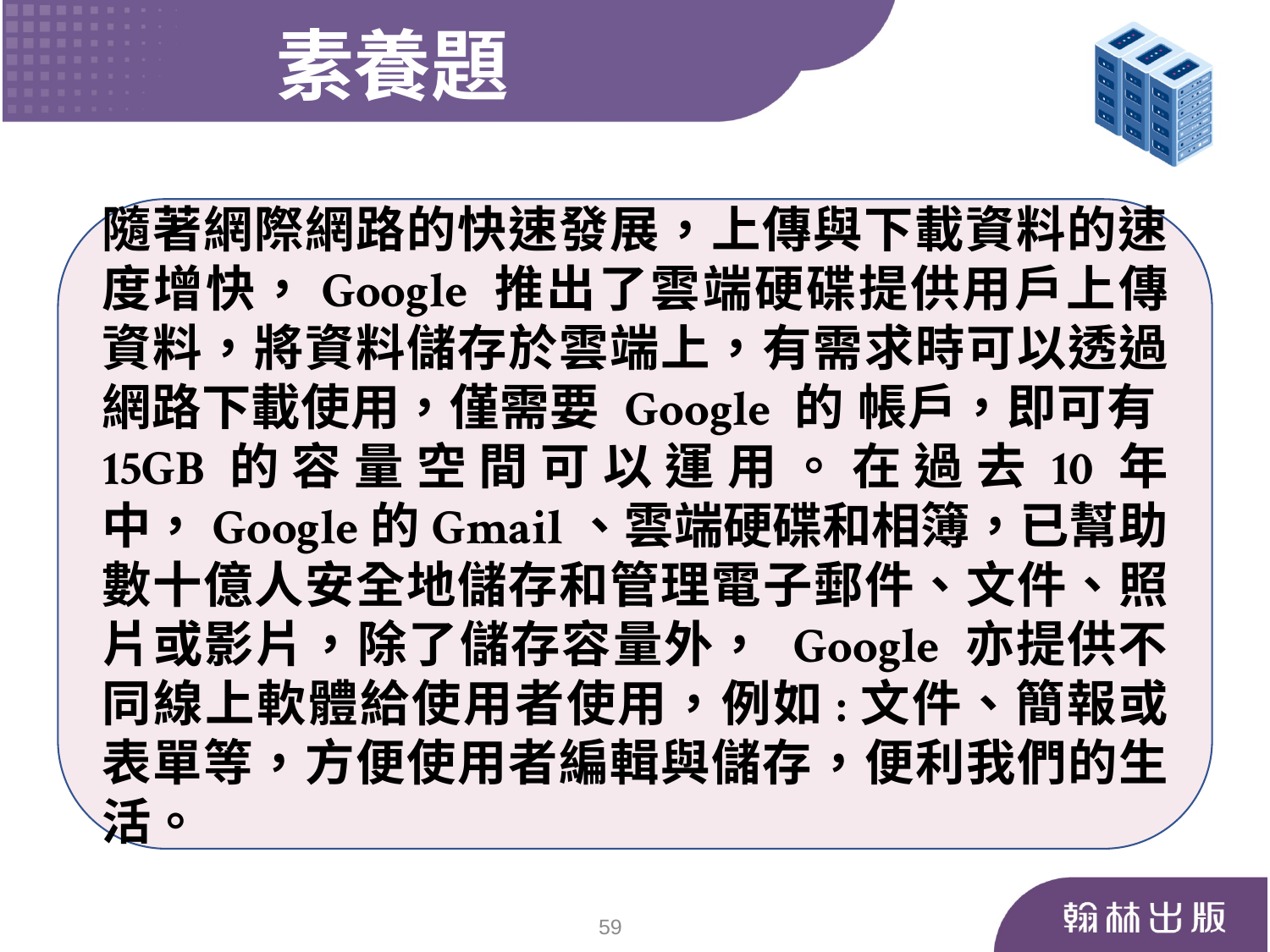

素養題
隨著網際網路的快速發展，上傳與下載資料的速度增快，Google 推出了雲端硬碟提供用戶上傳資料，將資料儲存於雲端上，有需求時可以透過網路下載使用，僅需要 Google 的 帳戶，即可有15GB的容量空間可以運用。在過去10年中，Google的Gmail、雲端硬碟和相簿，已幫助數十億人安全地儲存和管理電子郵件、文件、照片或影片，除了儲存容量外， Google 亦提供不同線上軟體給使用者使用，例如:文件、簡報或表單等，方便使用者編輯與儲存，便利我們的生活。
59